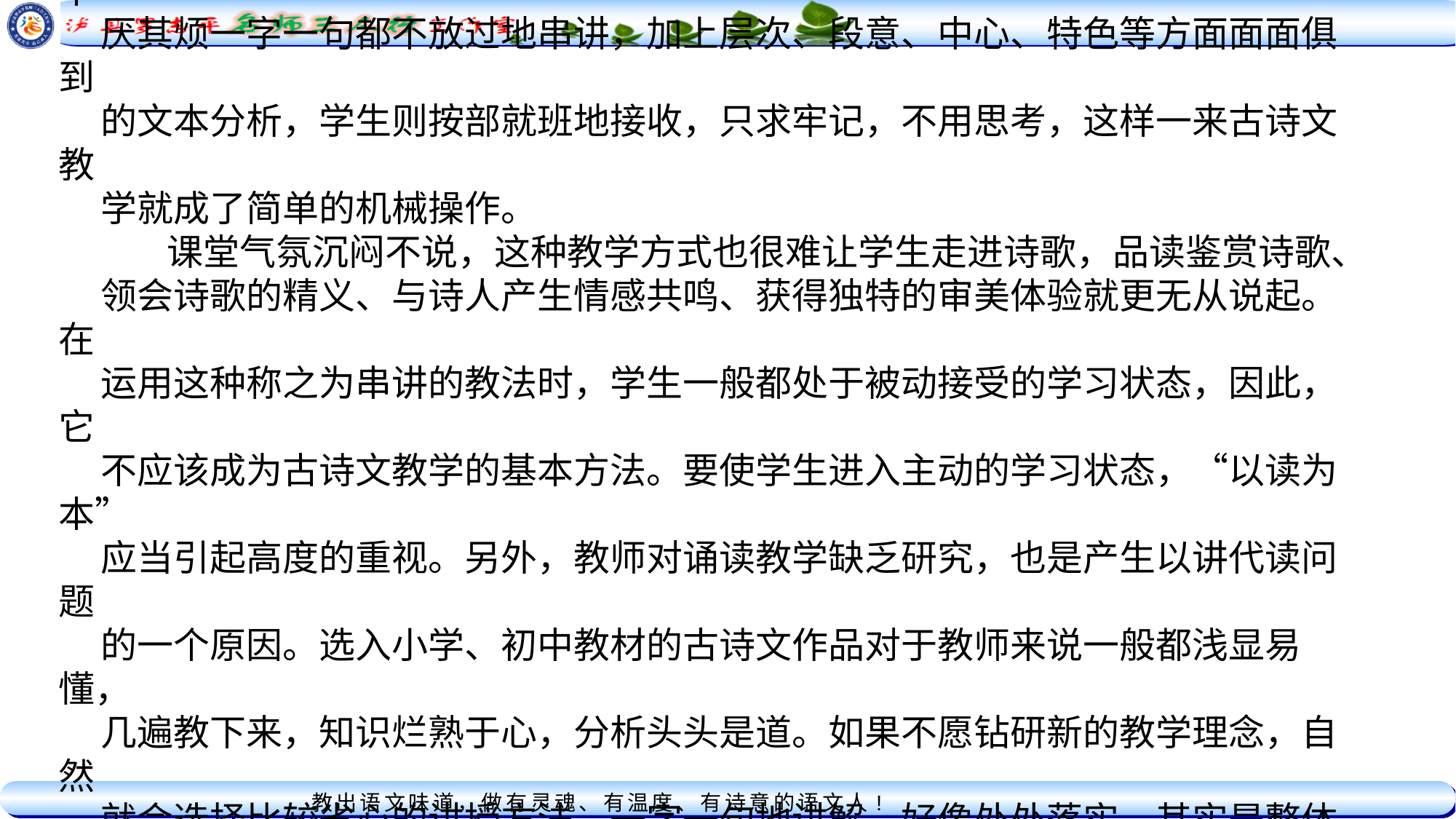

体的教学模式得到了提倡。但在古诗词的教学方面，不少教师过于看重古代汉语
的知识体系的特殊规律，认为学生不能像学现代文那样去完成学习任务，因此不
厌其烦一字一句都不放过地串讲，加上层次、段意、中心、特色等方面面面俱到
的文本分析，学生则按部就班地接收，只求牢记，不用思考，这样一来古诗文教
学就成了简单的机械操作。
       课堂气氛沉闷不说，这种教学方式也很难让学生走进诗歌，品读鉴赏诗歌、
领会诗歌的精义、与诗人产生情感共鸣、获得独特的审美体验就更无从说起。在
运用这种称之为串讲的教法时，学生一般都处于被动接受的学习状态，因此，它
不应该成为古诗文教学的基本方法。要使学生进入主动的学习状态，“以读为本”
应当引起高度的重视。另外，教师对诵读教学缺乏研究，也是产生以讲代读问题
的一个原因。选入小学、初中教材的古诗文作品对于教师来说一般都浅显易懂，
几遍教下来，知识烂熟于心，分析头头是道。如果不愿钻研新的教学理念，自然
就会选择比较省心的讲授方法。一字一句地讲解，好像处处落实，其实是整体的
不落实，学生在这样的课堂上，收获是极为有限的。